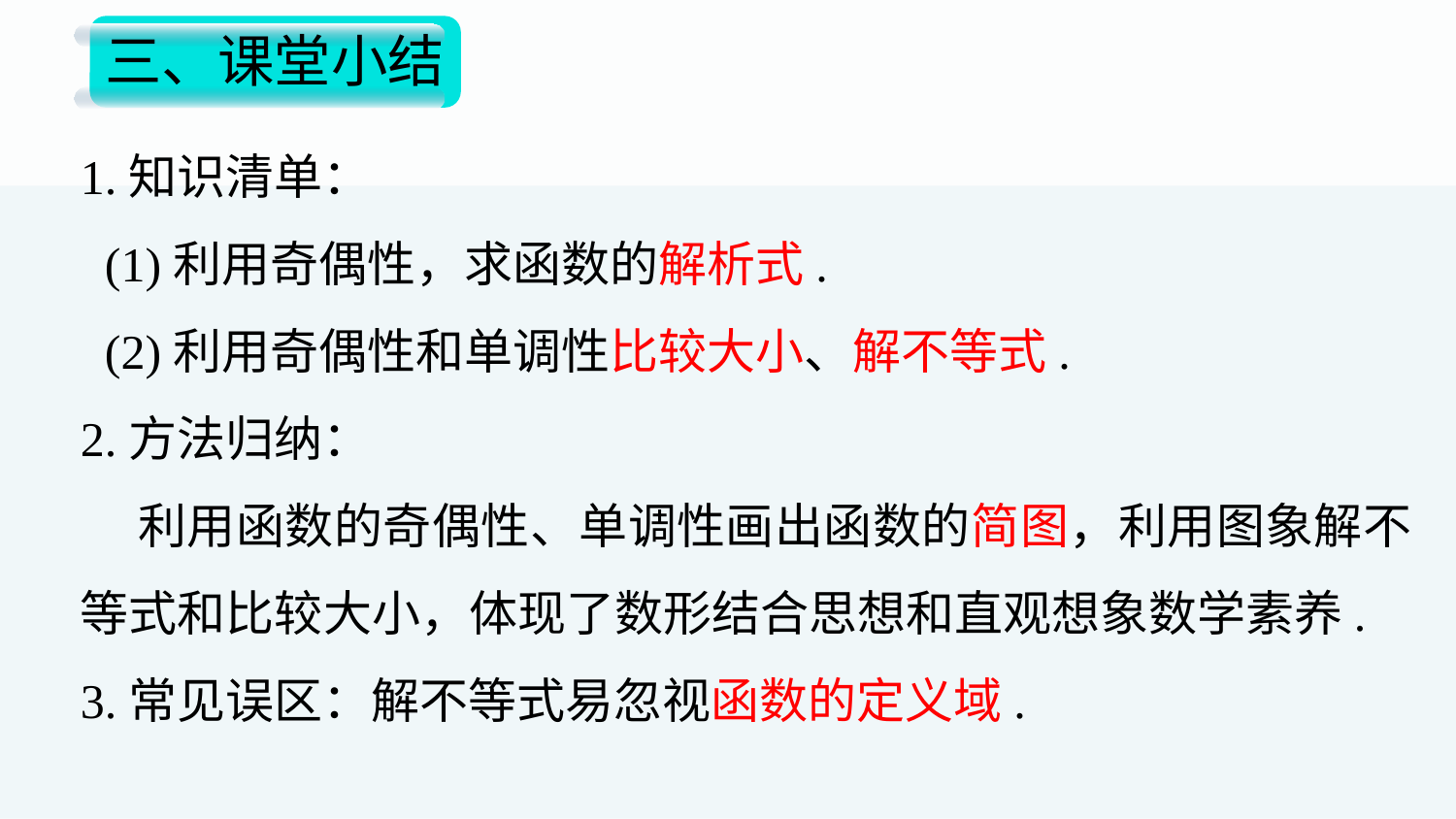

三、课堂小结
1.知识清单：
  (1)利用奇偶性，求函数的解析式.
  (2)利用奇偶性和单调性比较大小、解不等式.
2.方法归纳：
    利用函数的奇偶性、单调性画出函数的简图，利用图象解不等式和比较大小，体现了数形结合思想和直观想象数学素养.
3.常见误区：解不等式易忽视函数的定义域.